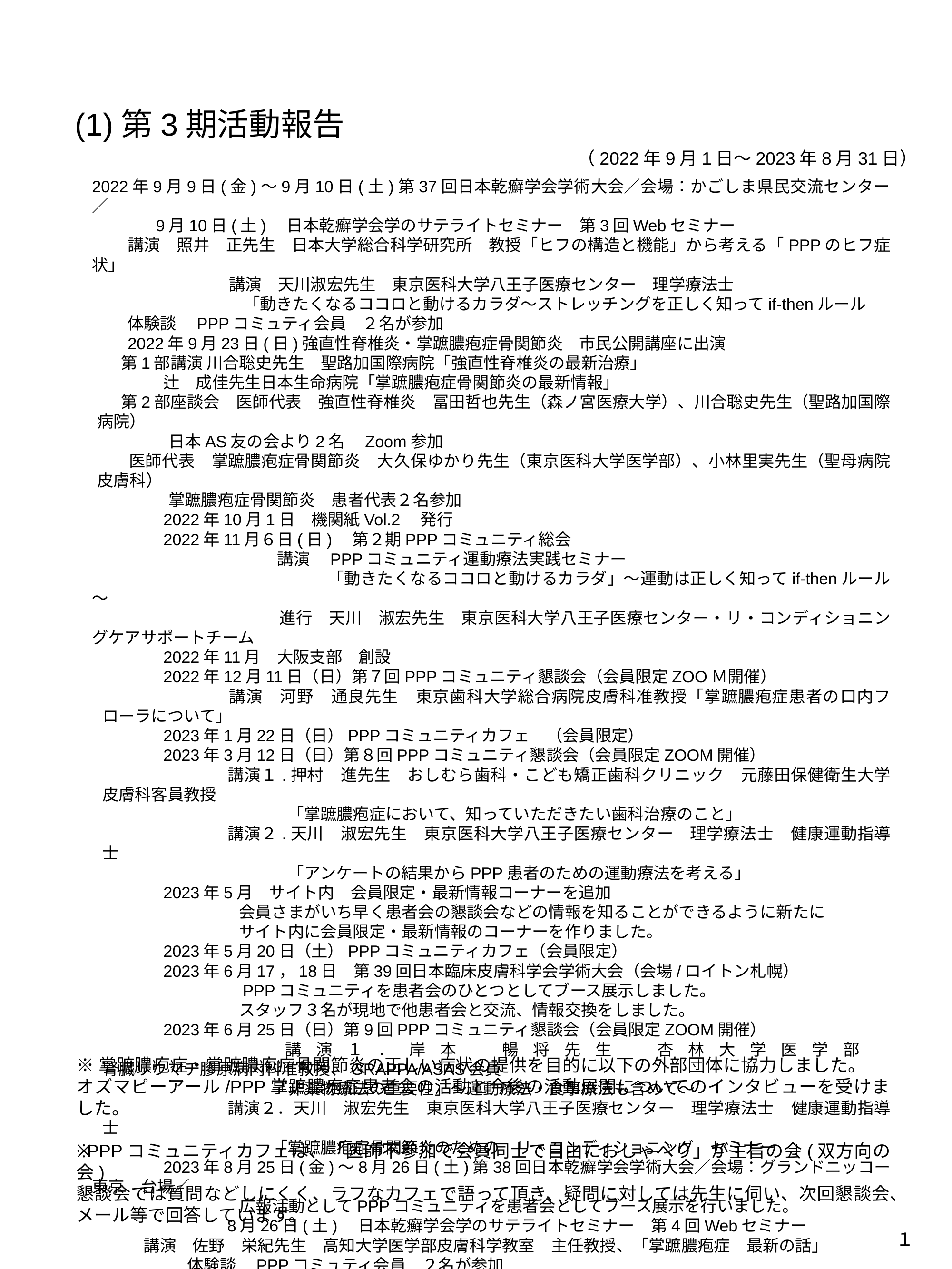

(1)第3期活動報告
（2022年9月1日～2023年8月31日）
2022年9月9日(金)～9月10日(土)第37回日本乾癬学会学術大会／会場：かごしま県民交流センター／
　　　   9月10日(土)　日本乾癬学会学のサテライトセミナー　第3回Webセミナー
講演　照井　正先生　日本大学総合科学研究所　教授「ヒフの構造と機能」から考える「PPPのヒフ症状」
　　　　　　 講演　天川淑宏先生　東京医科大学八王子医療センター　理学療法士
　　　　　　     「動きたくなるココロと動けるカラダ～ストレッチングを正しく知ってif-thenルール
体験談　PPPコミュティ会員　２名が参加
2022年9月23日(日)強直性脊椎炎・掌蹠膿疱症骨関節炎　市民公開講座に出演
第1部講演 川合聡史先生　聖路加国際病院「強直性脊椎炎の最新治療」
辻　成佳先生日本生命病院「掌蹠膿疱症骨関節炎の最新情報」
第2部座談会　医師代表　強直性脊椎炎　冨田哲也先生（森ノ宮医療大学）、川合聡史先生（聖路加国際病院）
日本AS友の会より2名　Zoom参加
医師代表　掌蹠膿疱症骨関節炎　大久保ゆかり先生（東京医科大学医学部）、小林里実先生（聖母病院皮膚科）
掌蹠膿疱症骨関節炎　患者代表２名参加
2022年10月1日　機関紙Vol.2　発行
2022年11月６日(日)　第２期PPPコミュニティ総会
　　　　　　　講演　PPPコミュニティ運動療法実践セミナー
　　　　　　　　　　「動きたくなるココロと動けるカラダ」～運動は正しく知ってif-thenルール～
　　　　　　　進行　天川　淑宏先生　東京医科大学八王子医療センター・リ・コンディショニングケアサポートチーム
2022年11月　大阪支部　創設
2022年12月11日（日）第７回PPPコミュニティ懇談会（会員限定ZOOＭ開催）
　　　 講演　河野　通良先生　東京歯科大学総合病院皮膚科准教授「掌蹠膿疱症患者の口内フローラについて」
2023年1月22日（日）PPPコミュニティカフェ　（会員限定）
2023年3月12日（日）第８回PPPコミュニティ懇談会（会員限定ZOOM開催）
　　　 講演１.押村　進先生　おしむら歯科・こども矯正歯科クリニック　元藤田保健衛生大学皮膚科客員教授
　　　　　　　「掌蹠膿疱症において、知っていただきたい歯科治療のこと」
　　　 講演２.天川　淑宏先生　東京医科大学八王子医療センター　理学療法士　健康運動指導士
　　　　　　　「アンケートの結果からPPP患者のための運動療法を考える」
2023年5月　サイト内　会員限定・最新情報コーナーを追加
　　　　会員さまがいち早く患者会の懇談会などの情報を知ることができるように新たに
　　　　サイト内に会員限定・最新情報のコーナーを作りました。
2023年5月20日（土）PPPコミュニティカフェ（会員限定）
2023年6月17，18日　第39回日本臨床皮膚科学会学術大会（会場/ロイトン札幌）
　　　　PPPコミュニティを患者会のひとつとしてブース展示しました。
　　　　スタッフ３名が現地で他患者会と交流、情報交換をしました。
2023年6月25日（日）第9回PPPコミュニティ懇談会（会員限定ZOOM開催）
　　　 講演１．岸本　暢将先生　杏林大学医学部　腎臓リウマチ膠原病内科准教授、GRAPPA/ASAS会員
　　　　　　「非薬物療法の重要性」～運動療法・食事療法も含めて～
　　　 講演２．天川　淑宏先生　東京医科大学八王子医療センター　理学療法士　健康運動指導士
　　　　　　「掌蹠膿疱症骨関節炎のための　リ・コンディショニング　セミナー　」
2023年8月25日(金)～8月26日(土)第38回日本乾癬学会学術大会／会場：グランドニッコー東京　台場／
　　　　   広報活動としてPPPコミュニティを患者会としてブース展示を行いました。
　　　   8月26日(土)　日本乾癬学会学のサテライトセミナー　第4回Webセミナー
　 講演　佐野　栄紀先生　高知大学医学部皮膚科学教室　主任教授、「掌蹠膿疱症　最新の話」
　　　    体験談　PPPコミュティ会員　２名が参加
※掌蹠膿疱症・掌蹠膿疱症骨関節炎の正しい病状の提供を目的に以下の外部団体に協力しました。
オズマピーアール/PPP掌蹠膿疱症患者会の活動と今後の活動展開についてのインタビューを受けました。

※PPPコミュニティカフェは、「医師不参加で会員同士で自由におしゃべり」が主旨の会(双方向の会)
懇談会では質問などしにくく、ラフなカフェで語って頂き、疑問に対しては先生に伺い、次回懇談会、
メール等で回答しています。
１